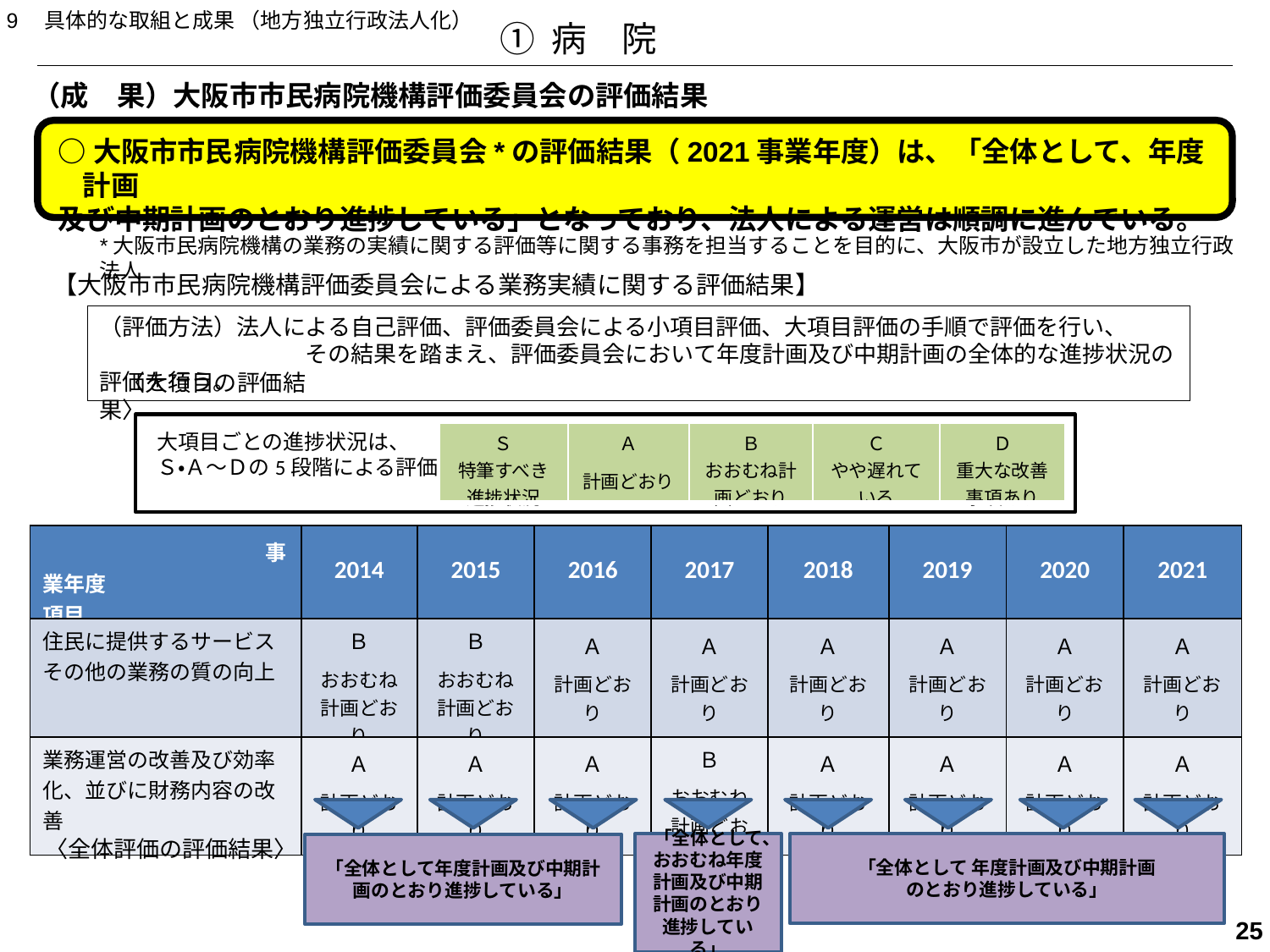

9　具体的な取組と成果 （地方独立行政法人化）
① 病　院
（成　果）大阪市市民病院機構評価委員会の評価結果

○大阪市市民病院機構評価委員会*の評価結果（2021事業年度）は、「全体として、年度計画
及び中期計画のとおり進捗している」となっており、法人による運営は順調に進んでいる。
*大阪市民病院機構の業務の実績に関する評価等に関する事務を担当することを目的に、大阪市が設立した地方独立行政法人
【大阪市市民病院機構評価委員会による業務実績に関する評価結果】
（評価方法）法人による自己評価、評価委員会による小項目評価、大項目評価の手順で評価を行い、
　　　　　　　　　その結果を踏まえ、評価委員会において年度計画及び中期計画の全体的な進捗状況の評価を行う。
　〈大項目の評価結果〉

大項目ごとの進捗状況は、
Ｓ・Ａ～Ｄの5段階による評価
| Ｓ 特筆すべき進捗状況 | Ａ 計画どおり | Ｂ おおむね計画どおり | Ｃ やや遅れている | Ｄ 重大な改善事項あり |
| --- | --- | --- | --- | --- |
| 事業年度 項目 | 2014 | 2015 | 2016 | 2017 | 2018 | 2019 | 2020 | 2021 |
| --- | --- | --- | --- | --- | --- | --- | --- | --- |
| 住民に提供するサービスその他の業務の質の向上 | Ｂ おおむね計画どおり | Ｂ おおむね計画どおり | Ａ 計画どおり | Ａ 計画どおり | Ａ 計画どおり | Ａ 計画どおり | Ａ 計画どおり | Ａ 計画どおり |
| 業務運営の改善及び効率化、並びに財務内容の改善 | Ａ 計画どおり | Ａ 計画どおり | Ａ 計画どおり | Ｂ おおむね計画どおり | Ａ 計画どおり | Ａ 計画どおり | Ａ 計画どおり | Ａ 計画どおり |

　〈全体評価の評価結果〉
「全体として、おおむね年度計画及び中期計画のとおり進捗している」
「全体として 年度計画及び中期計画
のとおり進捗している」
「全体として年度計画及び中期計画のとおり進捗している」
25